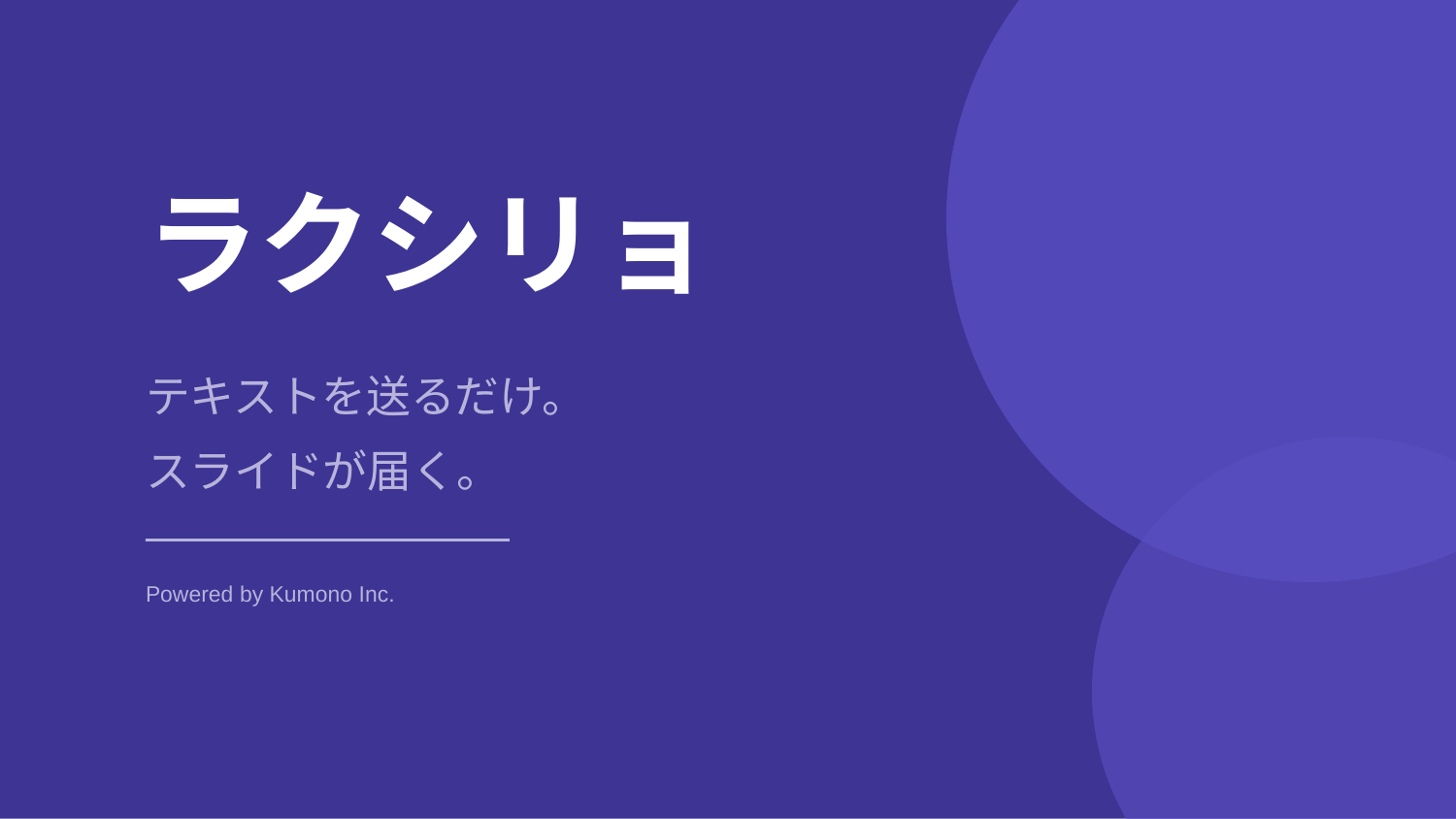

ラクシリョ
テキストを送るだけ。
スライドが届く。

Powered by Kumono Inc.